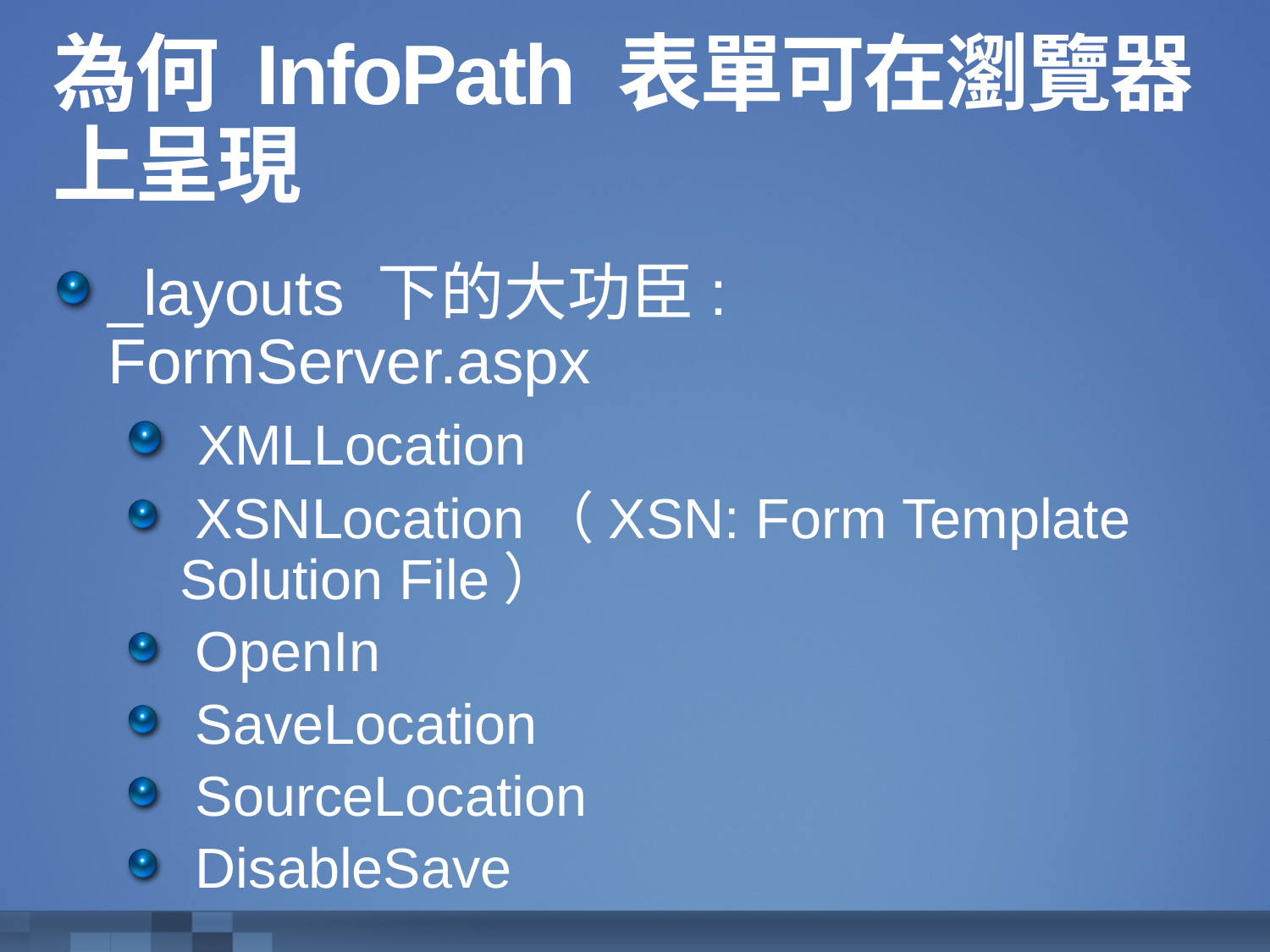

# 為何 InfoPath 表單可在瀏覽器上呈現
_layouts 下的大功臣: FormServer.aspx
 XMLLocation
 XSNLocation（XSN: Form Template Solution File）
 OpenIn
 SaveLocation
 SourceLocation
 DisableSave